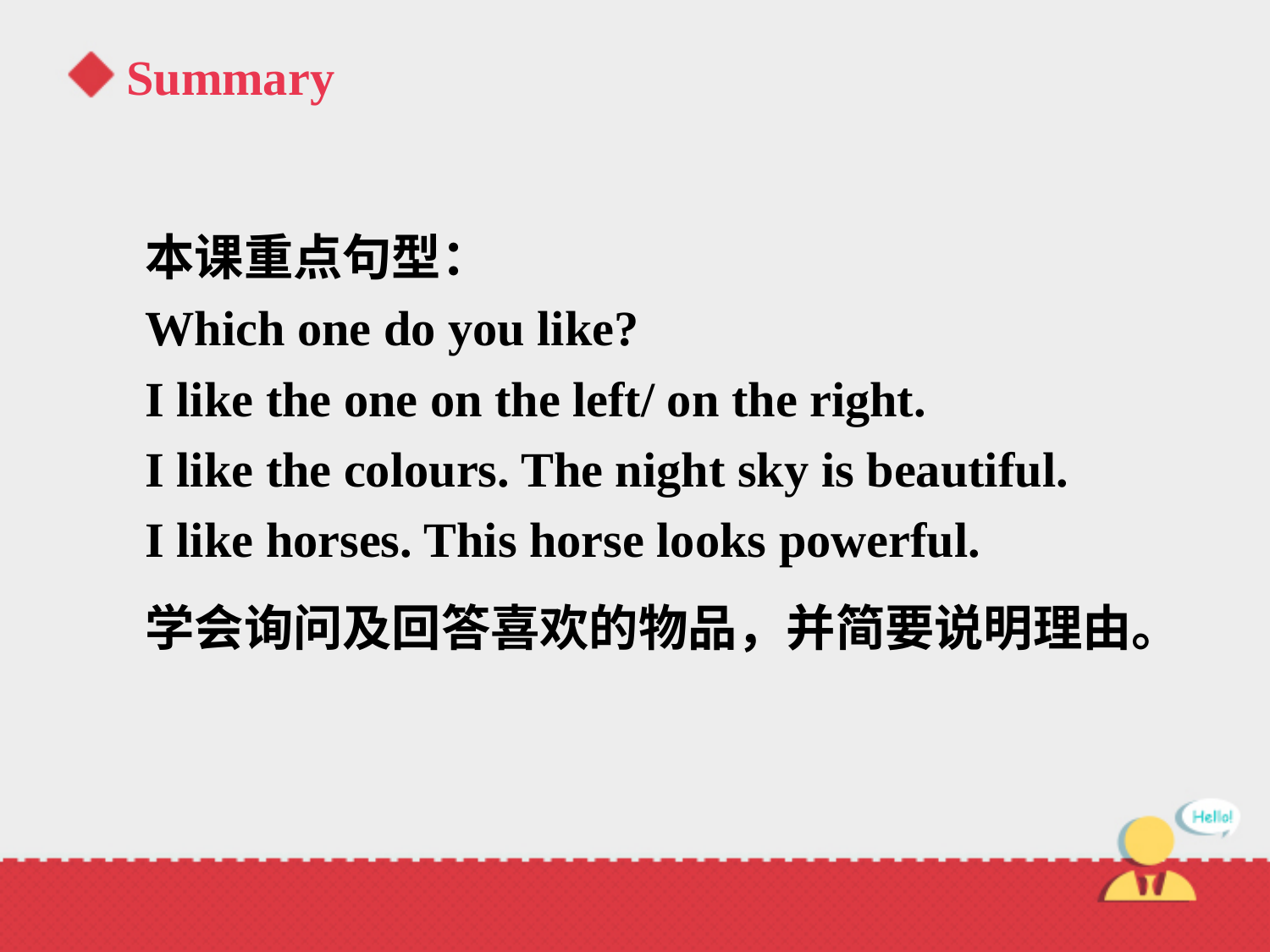

# Summary
本课重点句型：
Which one do you like?
I like the one on the left/ on the right.
I like the colours. The night sky is beautiful.
I like horses. This horse looks powerful.
学会询问及回答喜欢的物品，并简要说明理由。